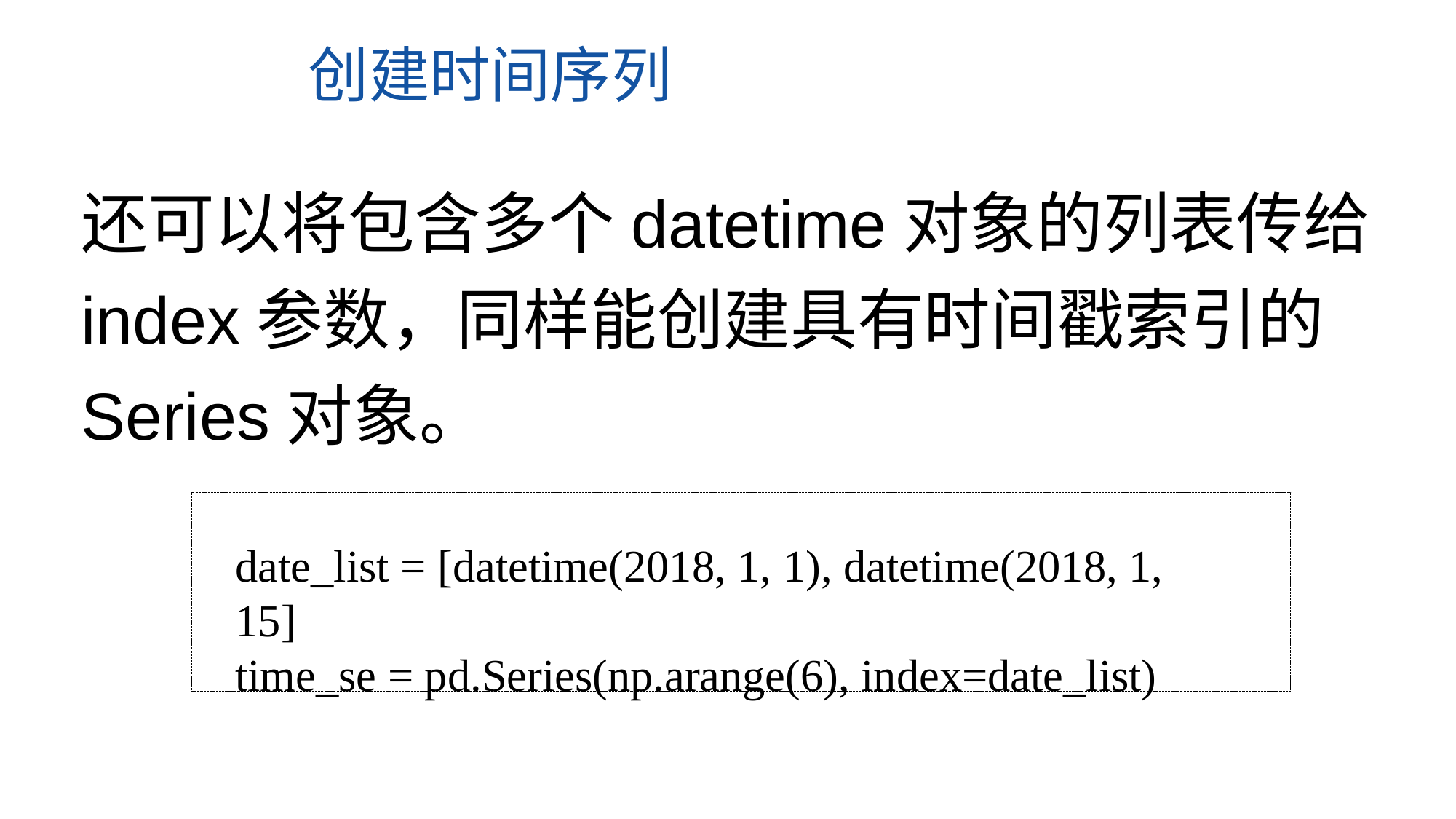

创建时间序列
还可以将包含多个datetime对象的列表传给index参数，同样能创建具有时间戳索引的Series对象。

date_list = [datetime(2018, 1, 1), datetime(2018, 1, 15]
time_se = pd.Series(np.arange(6), index=date_list)